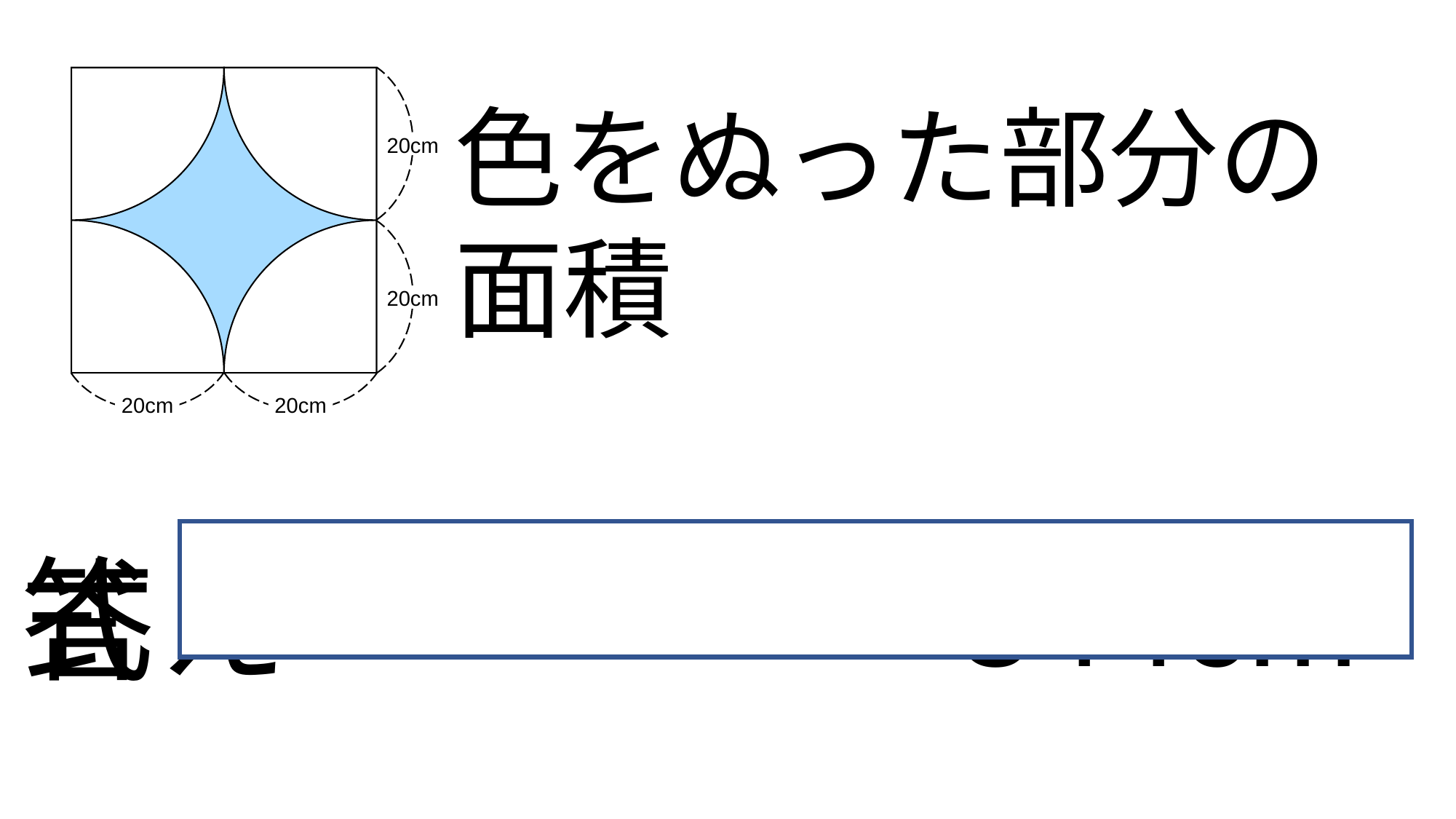

20cm

20cm
20cm
20cm
色をぬった部分の面積

40×40-20×20×3.14
答え
式
344cm2